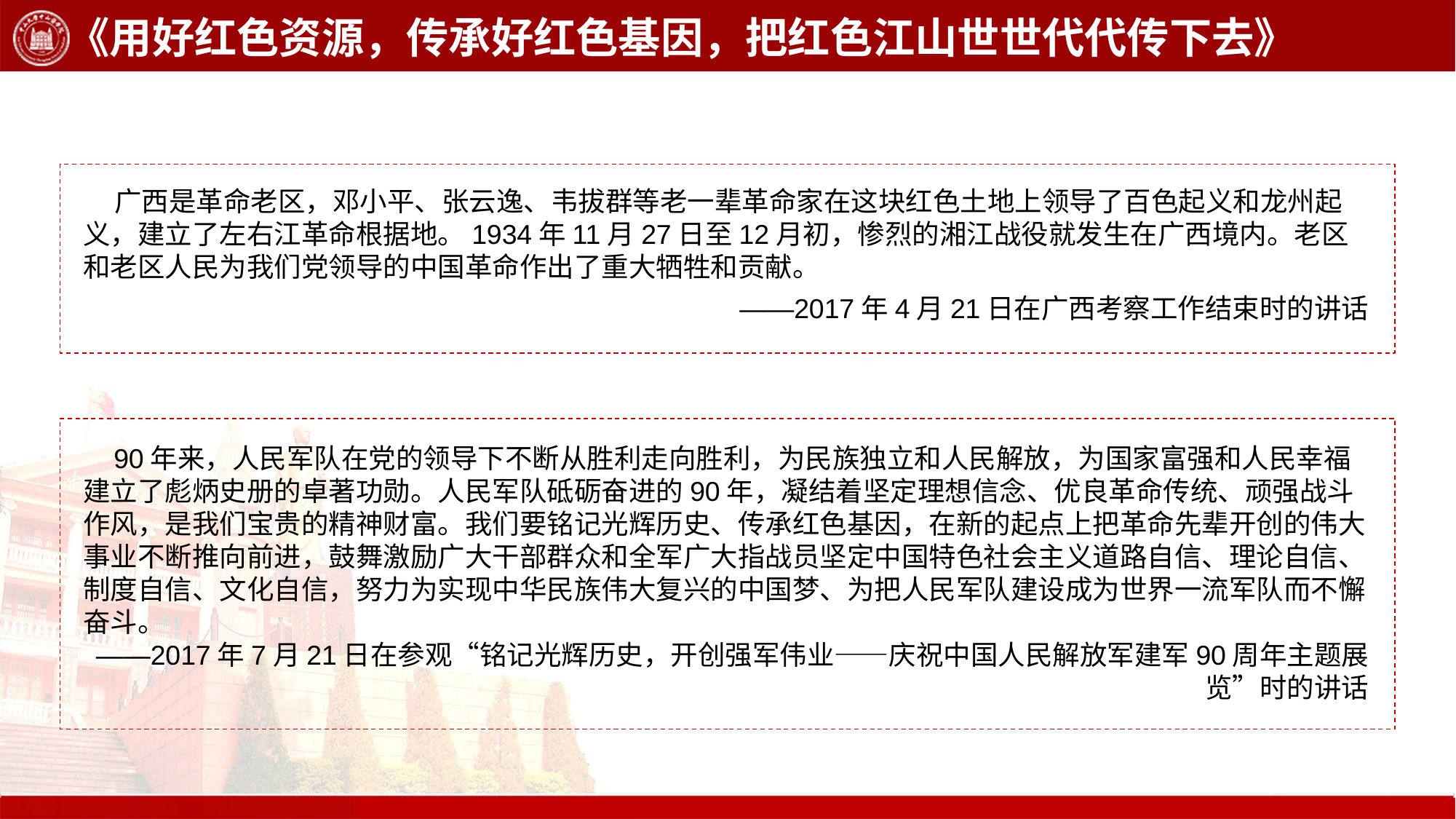

《用好红色资源，传承好红色基因，把红色江山世世代代传下去》

    广西是革命老区，邓小平、张云逸、韦拔群等老一辈革命家在这块红色土地上领导了百色起义和龙州起义，建立了左右江革命根据地。1934年11月27日至12月初，惨烈的湘江战役就发生在广西境内。老区和老区人民为我们党领导的中国革命作出了重大牺牲和贡献。
——2017年4月21日在广西考察工作结束时的讲话

    90年来，人民军队在党的领导下不断从胜利走向胜利，为民族独立和人民解放，为国家富强和人民幸福建立了彪炳史册的卓著功勋。人民军队砥砺奋进的90年，凝结着坚定理想信念、优良革命传统、顽强战斗作风，是我们宝贵的精神财富。我们要铭记光辉历史、传承红色基因，在新的起点上把革命先辈开创的伟大事业不断推向前进，鼓舞激励广大干部群众和全军广大指战员坚定中国特色社会主义道路自信、理论自信、制度自信、文化自信，努力为实现中华民族伟大复兴的中国梦、为把人民军队建设成为世界一流军队而不懈奋斗。
——2017年7月21日在参观“铭记光辉历史，开创强军伟业——庆祝中国人民解放军建军90周年主题展览”时的讲话